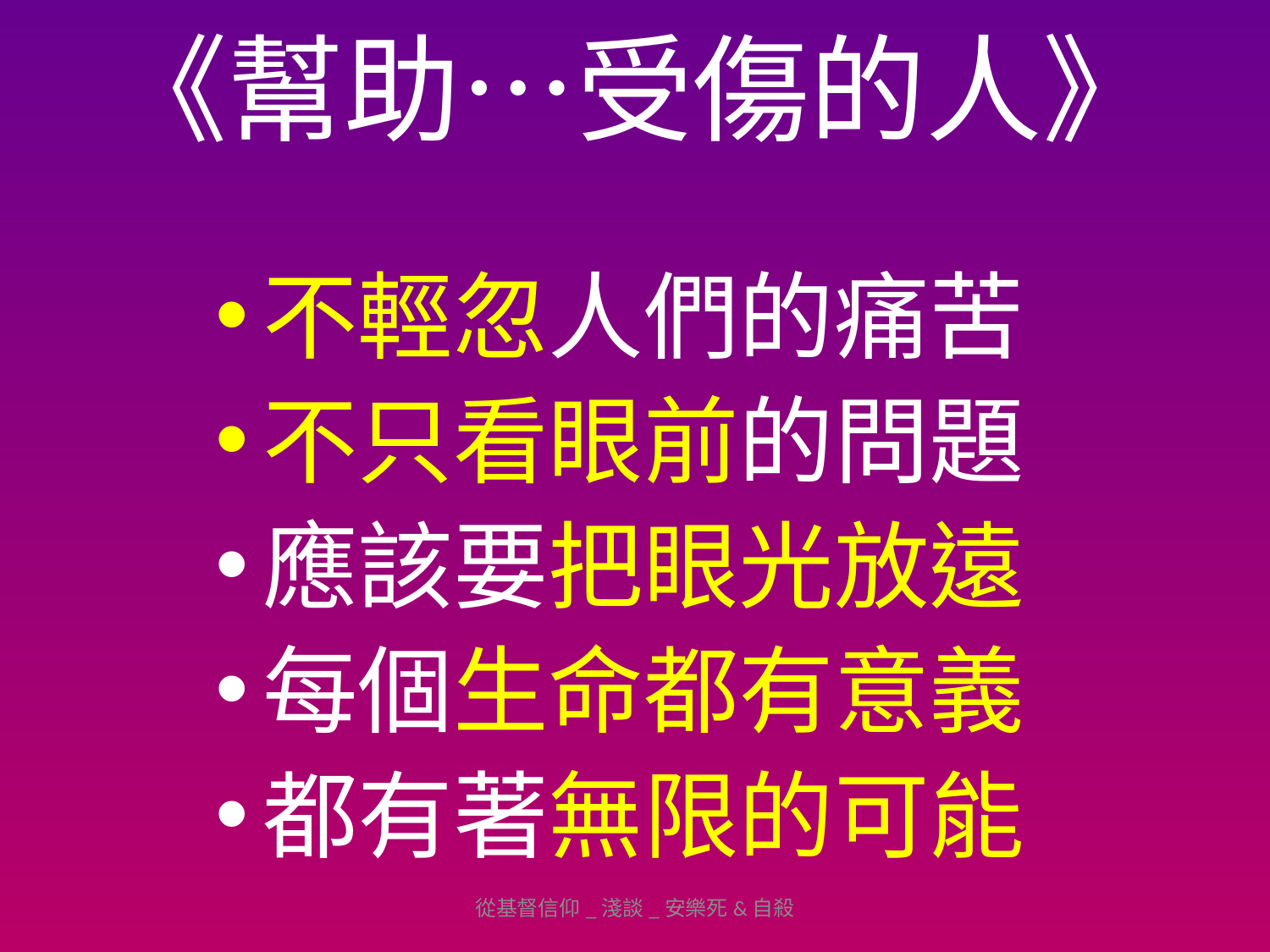

# 《幫助…受傷的人》
不輕忽人們的痛苦
不只看眼前的問題
應該要把眼光放遠
每個生命都有意義
都有著無限的可能
從基督信仰_淺談_安樂死&自殺